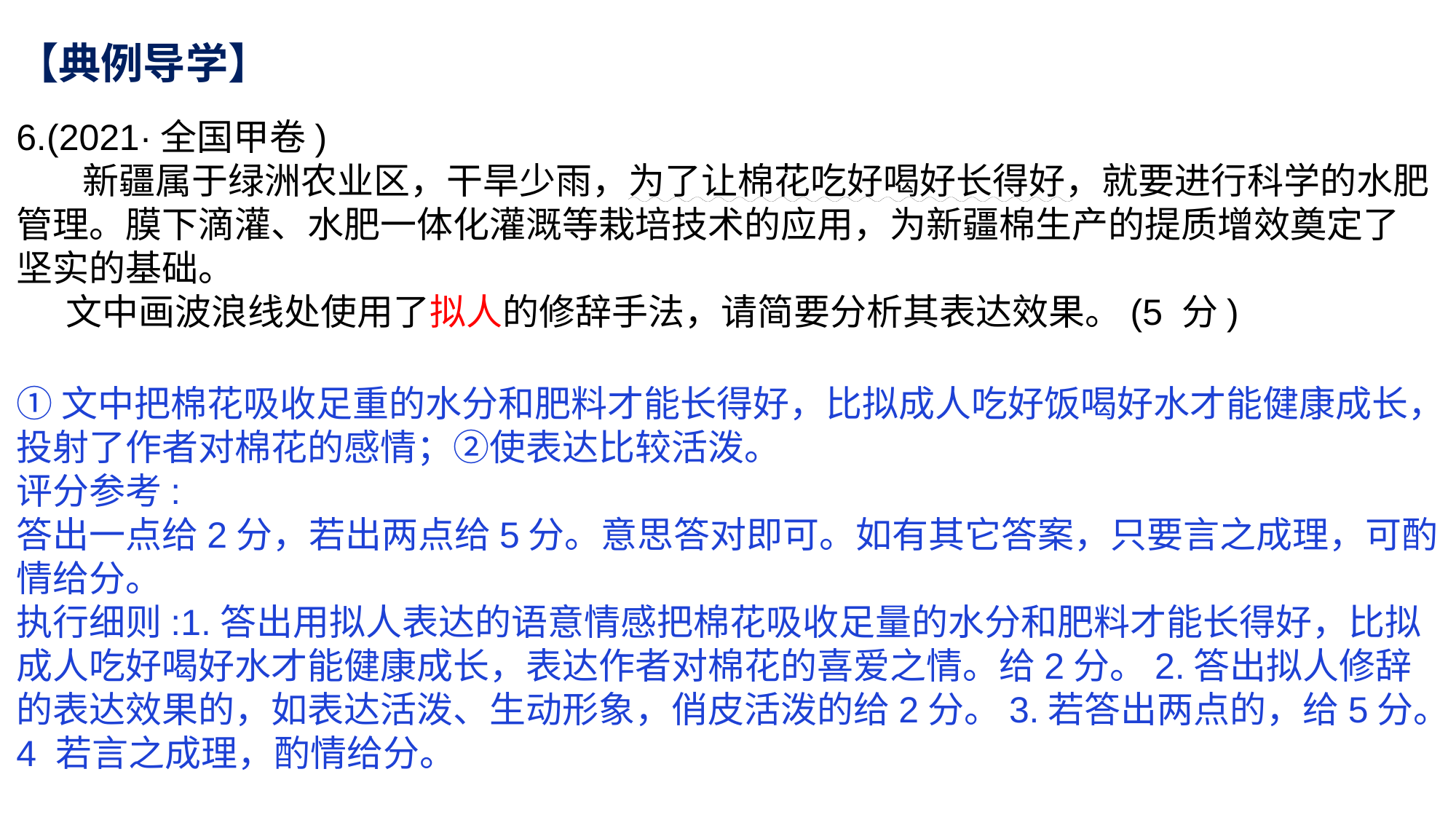

【典例导学】
6.(2021·全国甲卷)
       新疆属于绿洲农业区，干旱少雨，为了让棉花吃好喝好长得好，就要进行科学的水肥管理。膜下滴灌、水肥一体化灌溉等栽培技术的应用，为新疆棉生产的提质增效奠定了坚实的基础。
     文中画波浪线处使用了拟人的修辞手法，请简要分析其表达效果。(5 分)
①文中把棉花吸收足重的水分和肥料才能长得好，比拟成人吃好饭喝好水才能健康成长，投射了作者对棉花的感情；②使表达比较活泼。
评分参考:
答出一点给2分，若出两点给5分。意思答对即可。如有其它答案，只要言之成理，可酌情给分。
执行细则:1.答出用拟人表达的语意情感把棉花吸收足量的水分和肥料才能长得好，比拟成人吃好喝好水才能健康成长，表达作者对棉花的喜爱之情。给2分。2.答出拟人修辞的表达效果的，如表达活泼、生动形象，俏皮活泼的给2分。3.若答出两点的，给5分。4 若言之成理，酌情给分。